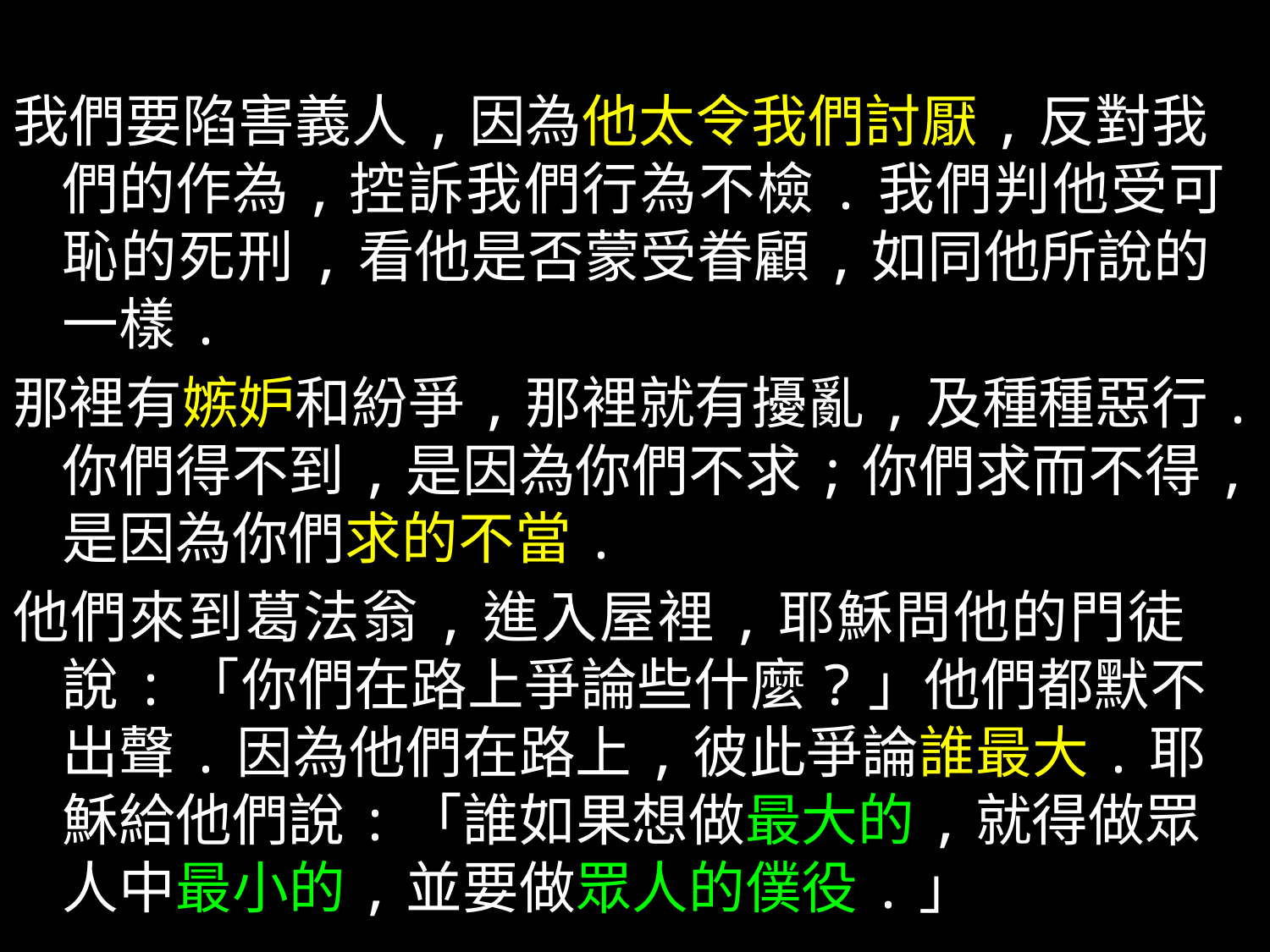

我們要陷害義人,因為他太令我們討厭,反對我們的作為,控訴我們行為不檢.我們判他受可恥的死刑,看他是否蒙受眷顧,如同他所說的一樣.
那裡有嫉妒和紛爭,那裡就有擾亂,及種種惡行.你們得不到,是因為你們不求;你們求而不得,是因為你們求的不當.
他們來到葛法翁,進入屋裡,耶穌問他的門徒說:「你們在路上爭論些什麼?」他們都默不出聲.因為他們在路上,彼此爭論誰最大.耶穌給他們說:「誰如果想做最大的,就得做眾人中最小的,並要做眾人的僕役.」